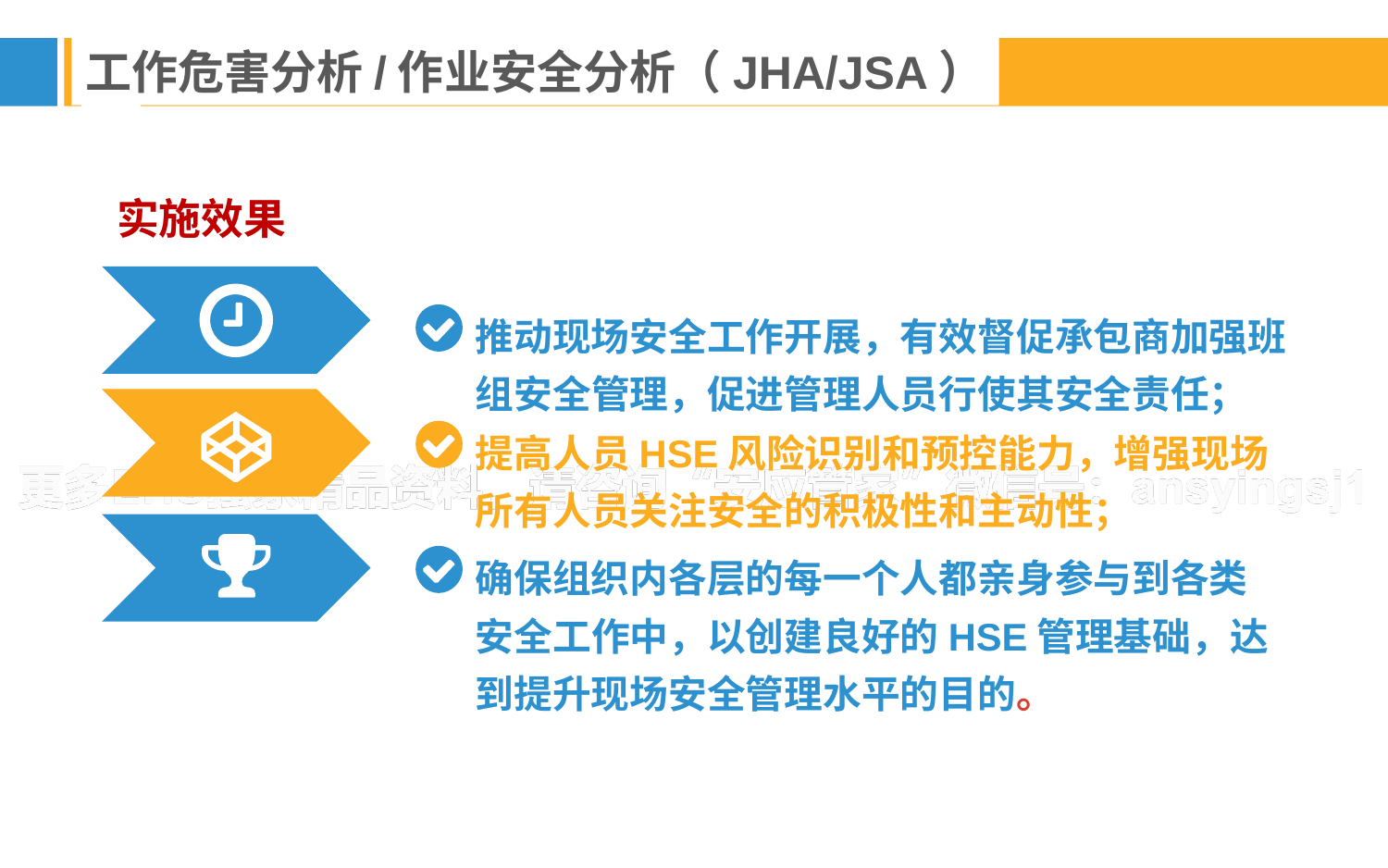

工作危害分析/作业安全分析（JHA/JSA）
实施效果

推动现场安全工作开展，有效督促承包商加强班组安全管理，促进管理人员行使其安全责任；

提高人员HSE风险识别和预控能力，增强现场所有人员关注安全的积极性和主动性；

确保组织内各层的每一个人都亲身参与到各类安全工作中，以创建良好的HSE管理基础，达到提升现场安全管理水平的目的。